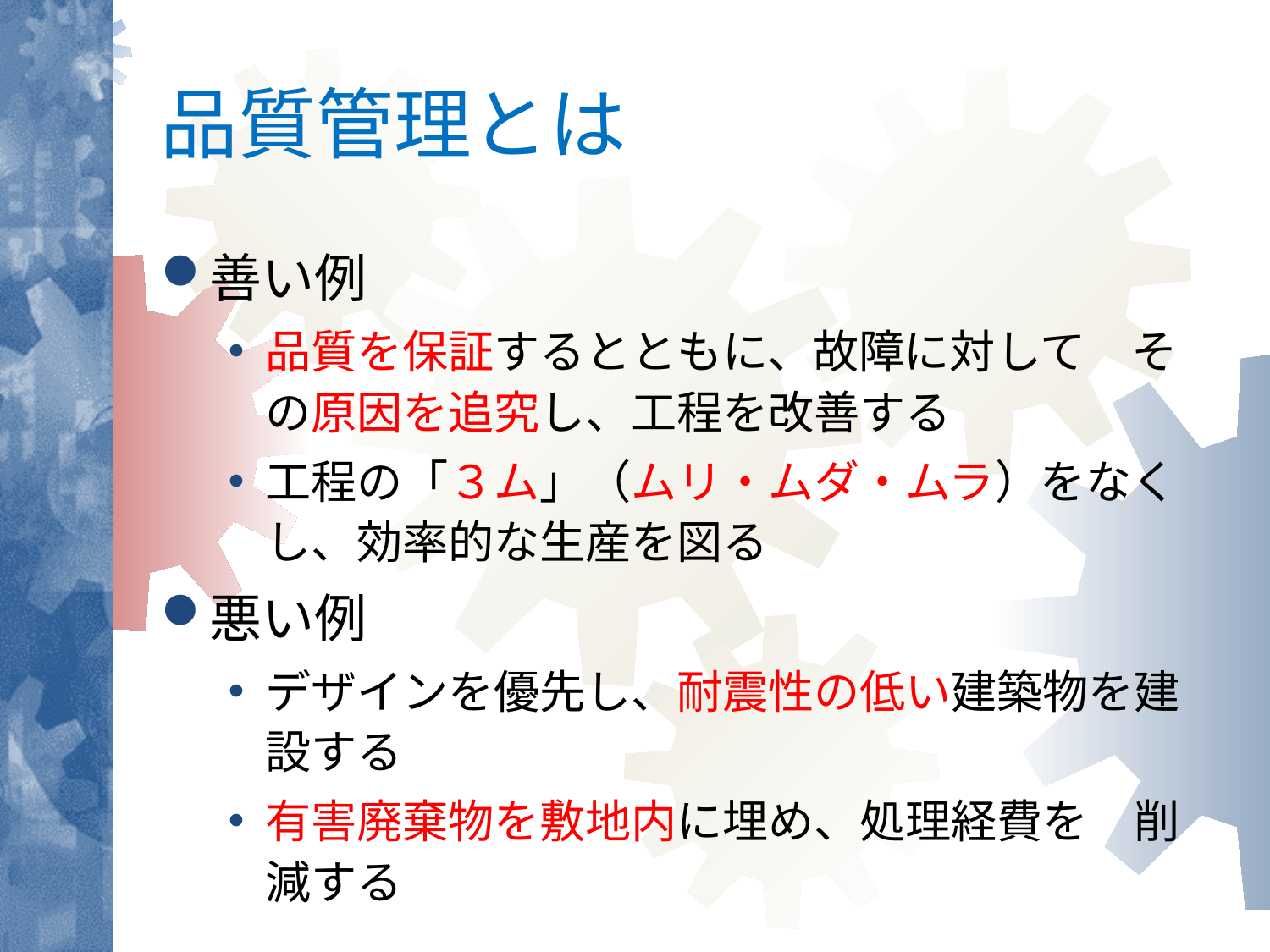

品質管理とは
善い例
品質を保証するとともに、故障に対して　その原因を追究し、工程を改善する
工程の「３ム」（ムリ・ムダ・ムラ）をなくし、効率的な生産を図る
悪い例
デザインを優先し、耐震性の低い建築物を建設する
有害廃棄物を敷地内に埋め、処理経費を　削減する